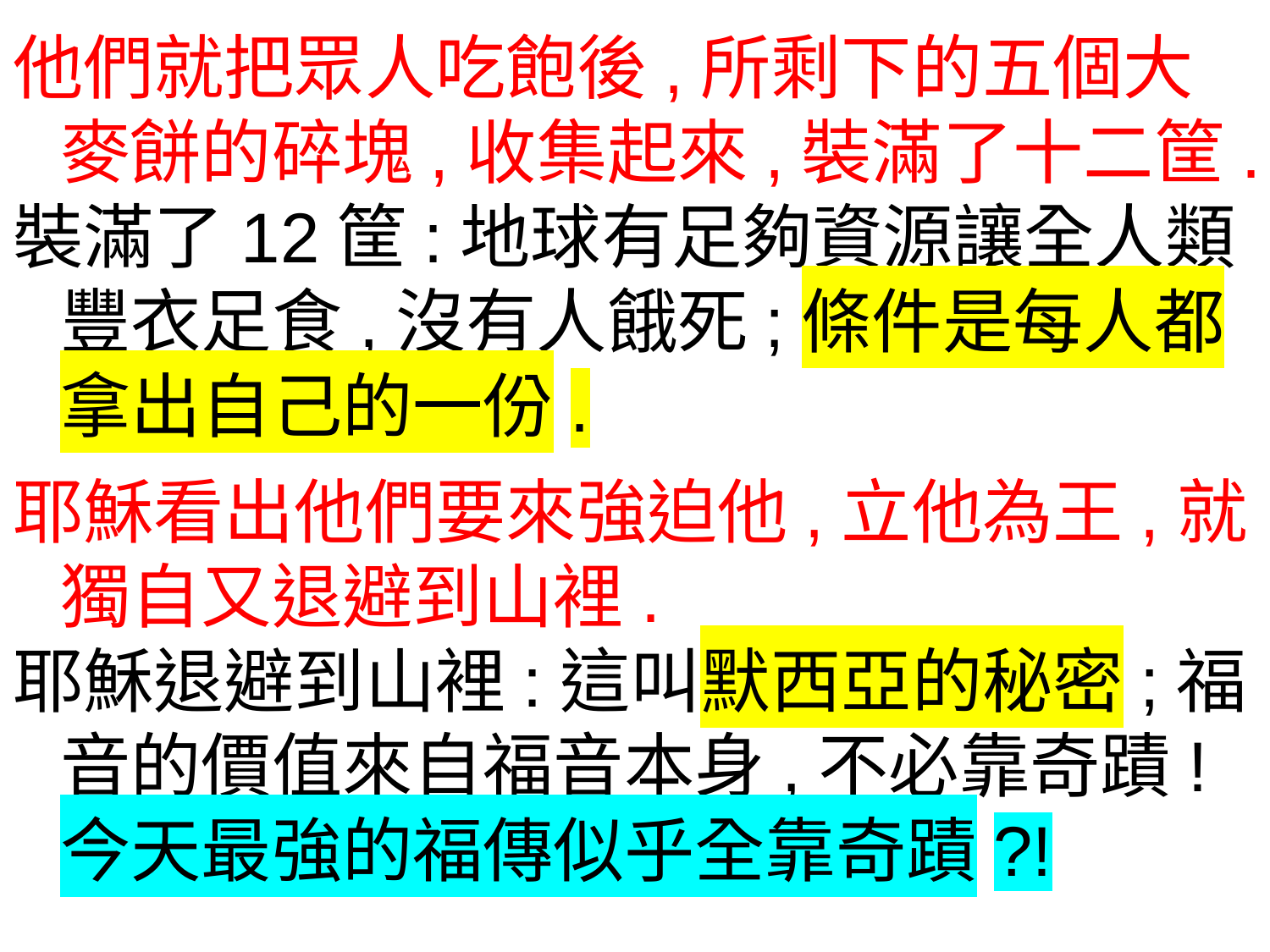

他們就把眾人吃飽後,所剩下的五個大麥餅的碎塊,收集起來,裝滿了十二筐.
裝滿了12筐:地球有足夠資源讓全人類豐衣足食,沒有人餓死;條件是每人都拿出自己的一份.
耶穌看出他們要來強迫他,立他為王,就獨自又退避到山裡.
耶穌退避到山裡:這叫默西亞的秘密;福音的價值來自福音本身,不必靠奇蹟!
今天最強的福傳似乎全靠奇蹟?!